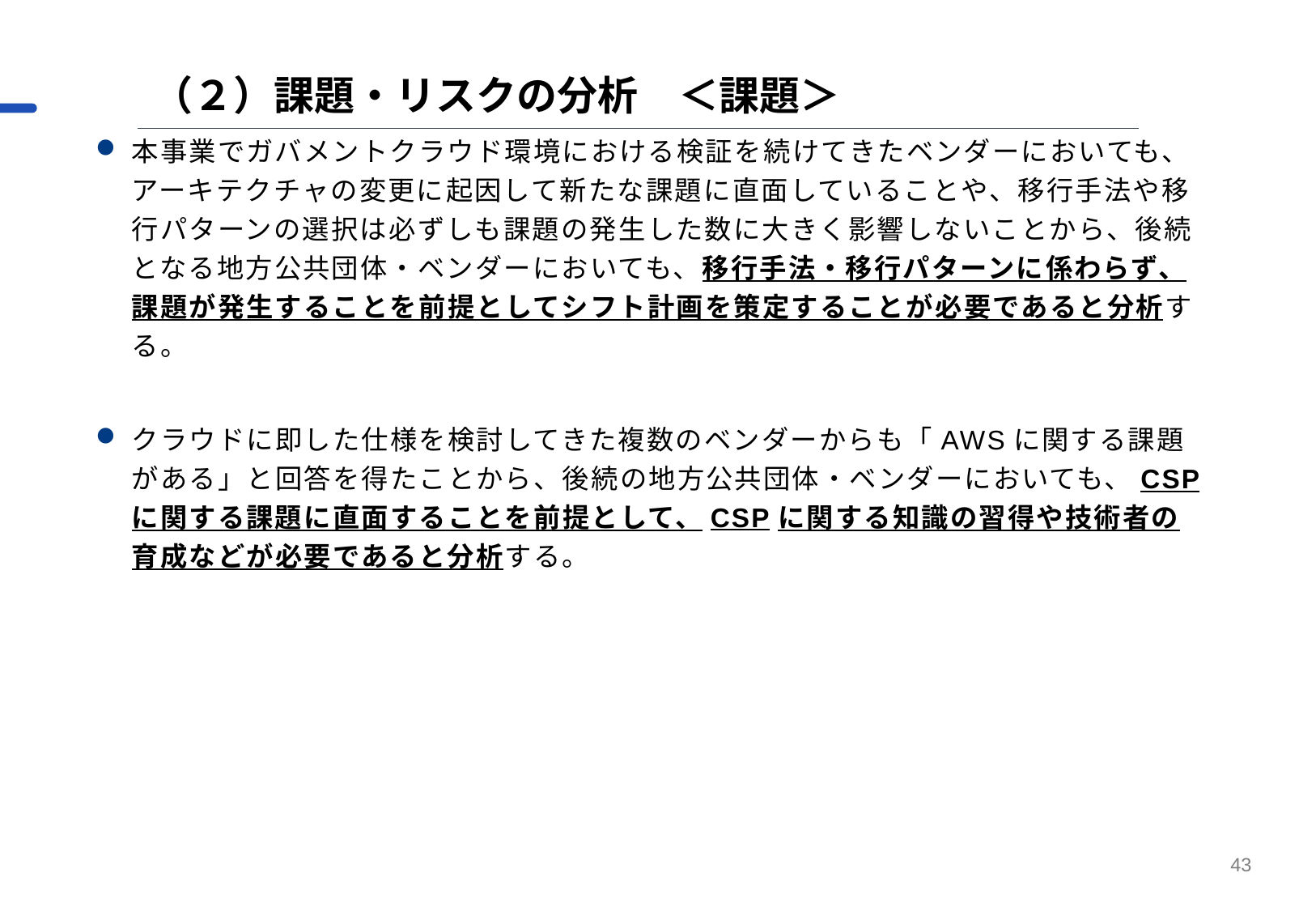

（２）課題・リスクの分析　＜課題＞
本事業でガバメントクラウド環境における検証を続けてきたベンダーにおいても、アーキテクチャの変更に起因して新たな課題に直面していることや、移行手法や移行パターンの選択は必ずしも課題の発生した数に大きく影響しないことから、後続となる地方公共団体・ベンダーにおいても、移行手法・移行パターンに係わらず、課題が発生することを前提としてシフト計画を策定することが必要であると分析する。

クラウドに即した仕様を検討してきた複数のベンダーからも「AWSに関する課題がある」と回答を得たことから、後続の地方公共団体・ベンダーにおいても、CSPに関する課題に直面することを前提として、CSPに関する知識の習得や技術者の育成などが必要であると分析する。

43